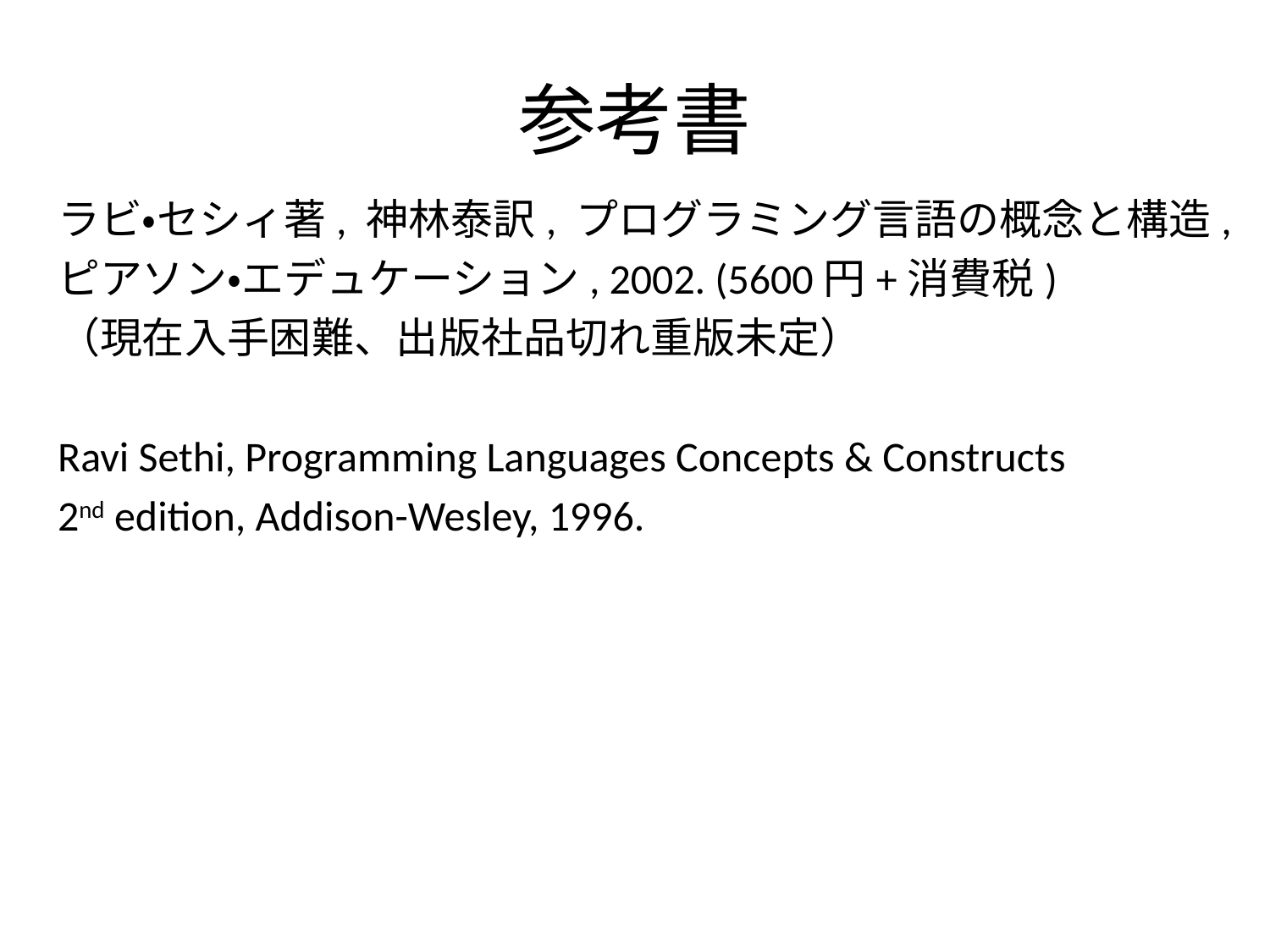

# 参考書
ラビ・セシィ著, 神林泰訳, プログラミング言語の概念と構造,
ピアソン・エデュケーション, 2002. (5600円+消費税)
（現在入手困難、出版社品切れ重版未定）

Ravi Sethi, Programming Languages Concepts & Constructs
2nd edition, Addison-Wesley, 1996.